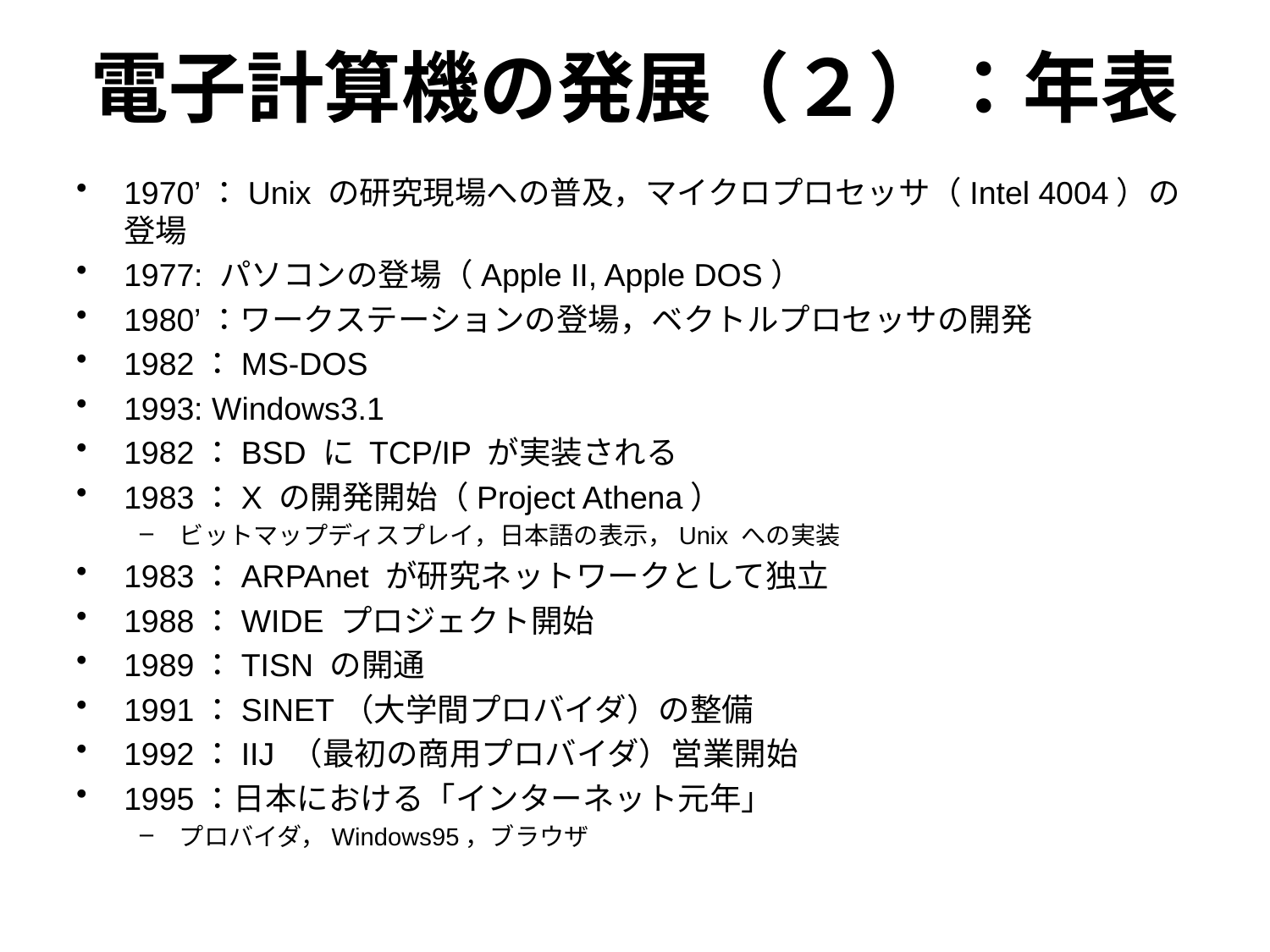

# 電子計算機の発展（２）：年表
1970’：Unix の研究現場への普及，マイクロプロセッサ（Intel 4004）の登場
1977: パソコンの登場（Apple II, Apple DOS）
1980’：ワークステーションの登場，ベクトルプロセッサの開発
1982：MS-DOS
1993: Windows3.1
1982：BSD に TCP/IP が実装される
1983：X の開発開始（Project Athena）
ビットマップディスプレイ，日本語の表示，Unix への実装
1983：ARPAnet が研究ネットワークとして独立
1988：WIDE プロジェクト開始
1989：TISN の開通
1991：SINET（大学間プロバイダ）の整備
1992：IIJ （最初の商用プロバイダ）営業開始
1995：日本における「インターネット元年」
プロバイダ，Windows95，ブラウザ